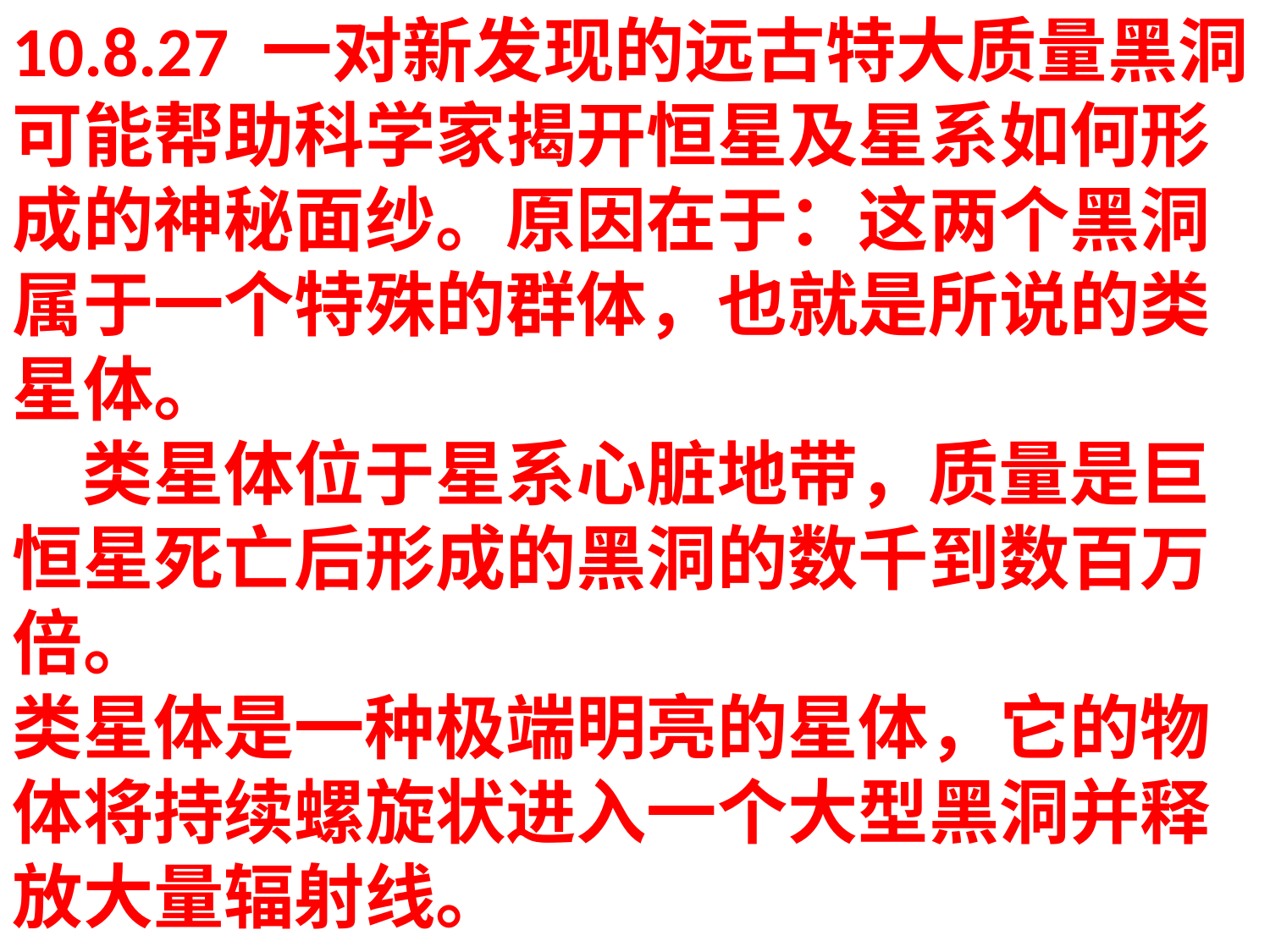

10.8.27 一对新发现的远古特大质量黑洞可能帮助科学家揭开恒星及星系如何形成的神秘面纱。原因在于：这两个黑洞属于一个特殊的群体，也就是所说的类星体。
　类星体位于星系心脏地带，质量是巨恒星死亡后形成的黑洞的数千到数百万倍。
类星体是一种极端明亮的星体，它的物体将持续螺旋状进入一个大型黑洞并释放大量辐射线。